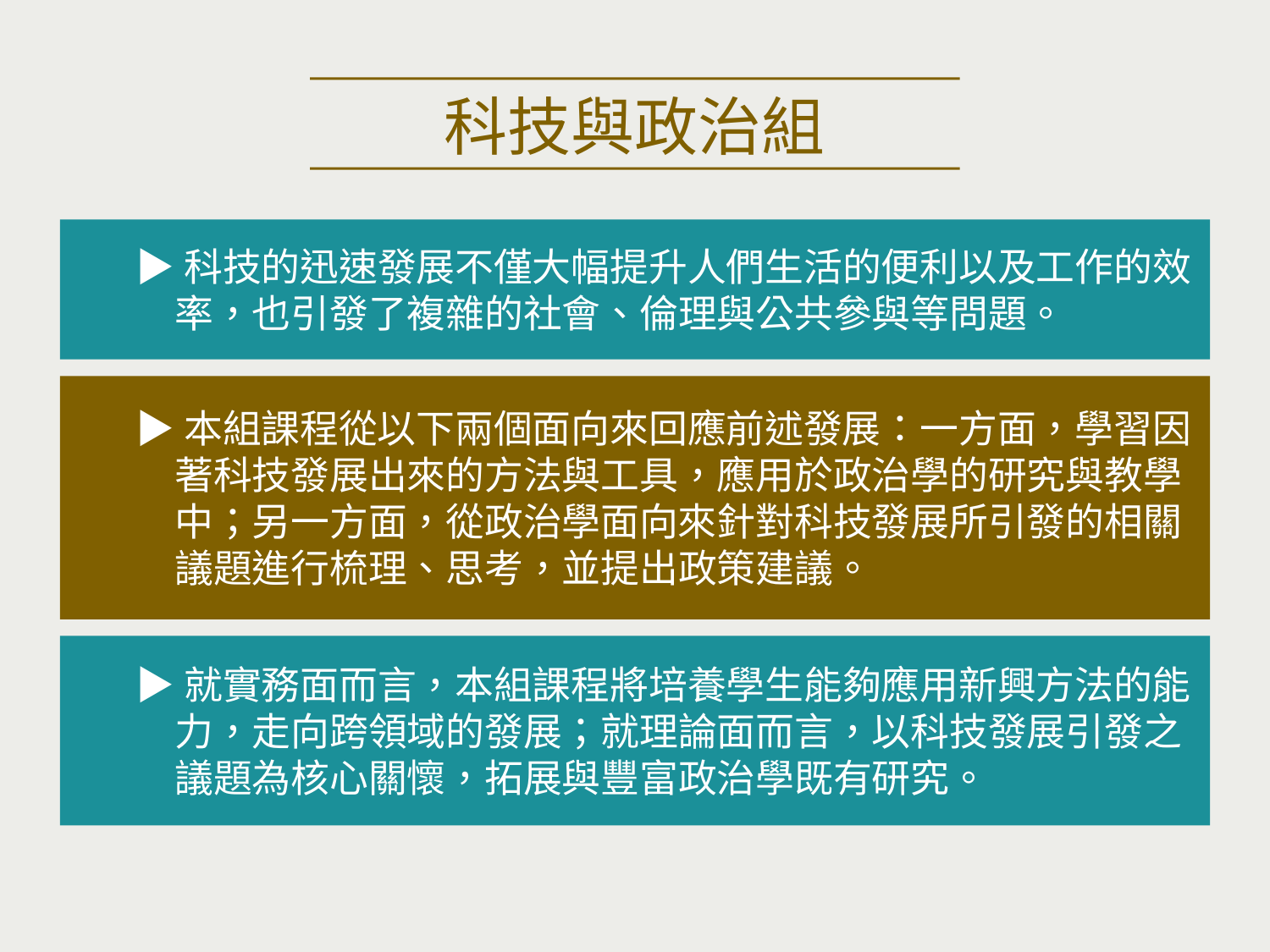

科技與政治組

▶科技的迅速發展不僅大幅提升人們生活的便利以及工作的效
　率，也引發了複雜的社會、倫理與公共參與等問題。
▶本組課程從以下兩個面向來回應前述發展：一方面，學習因
　著科技發展出來的方法與工具，應用於政治學的研究與教學
　中；另一方面，從政治學面向來針對科技發展所引發的相關
　議題進行梳理、思考，並提出政策建議。
▶就實務面而言，本組課程將培養學生能夠應用新興方法的能
　力，走向跨領域的發展；就理論面而言，以科技發展引發之
　議題為核心關懷，拓展與豐富政治學既有研究。